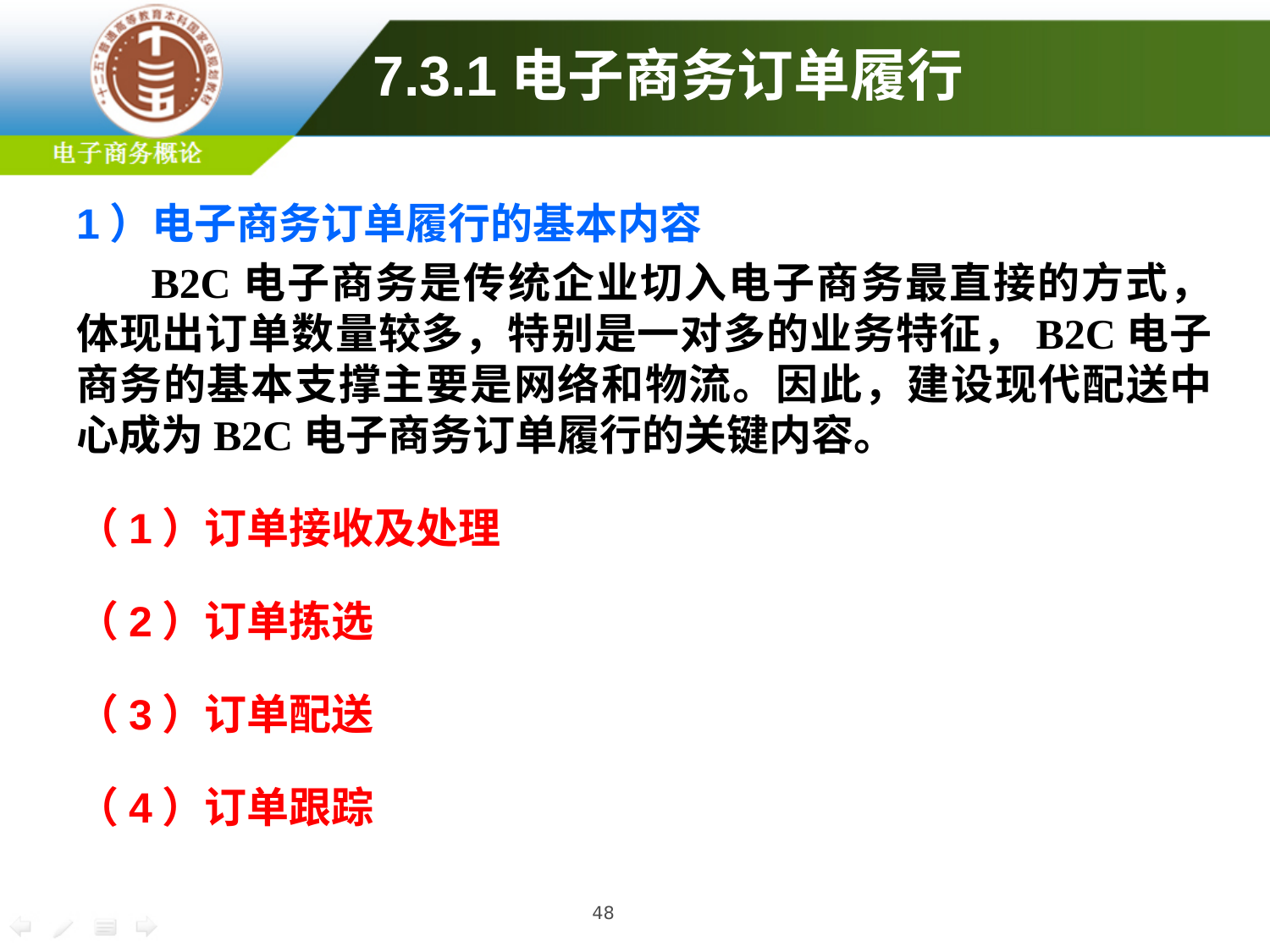

# 7.3.1电子商务订单履行
1）电子商务订单履行的基本内容
B2C电子商务是传统企业切入电子商务最直接的方式，体现出订单数量较多，特别是一对多的业务特征，B2C电子商务的基本支撑主要是网络和物流。因此，建设现代配送中心成为B2C电子商务订单履行的关键内容。
（1）订单接收及处理
（2）订单拣选
（3）订单配送
（4）订单跟踪
48